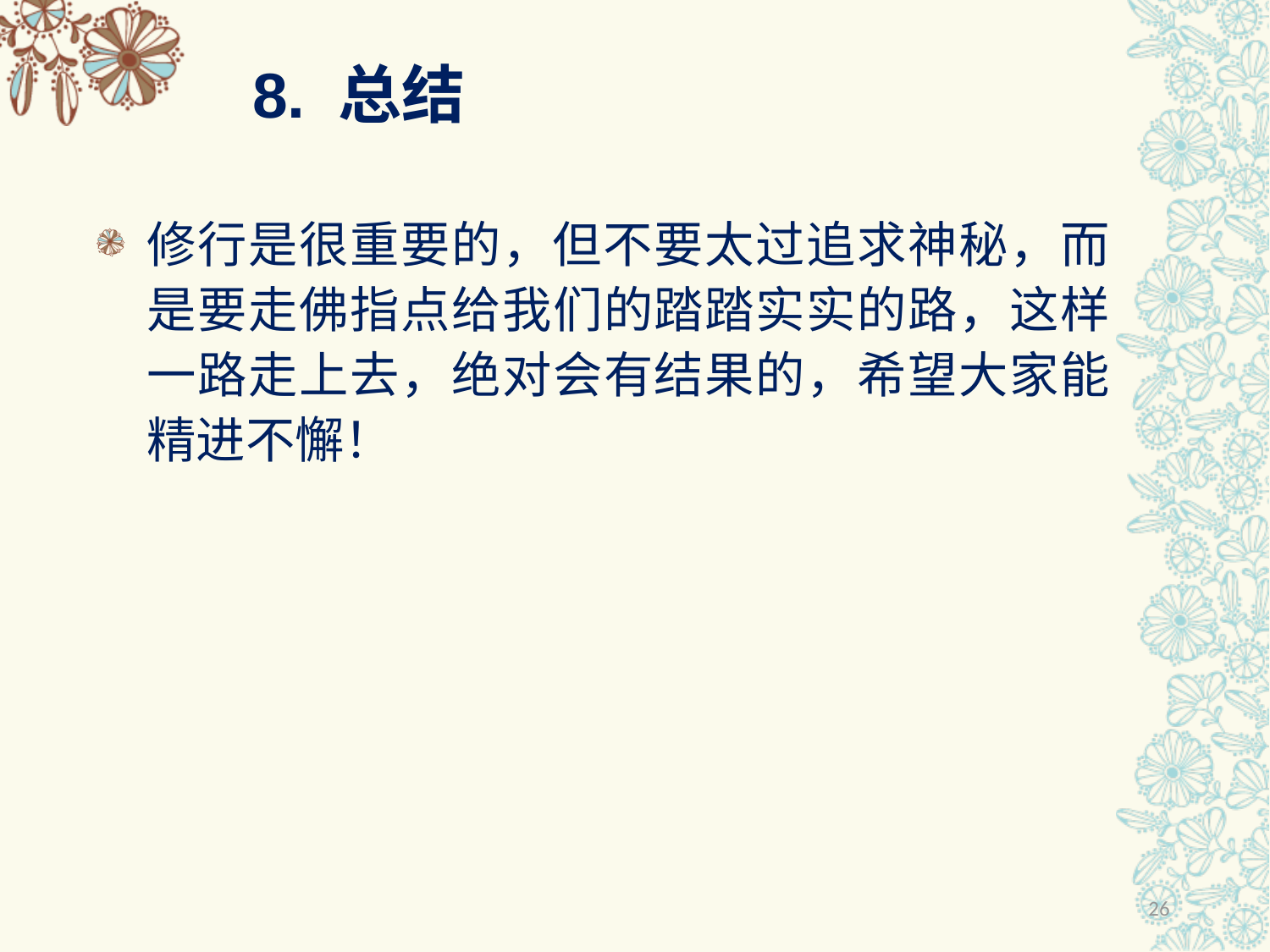

# 8. 总结
修行是很重要的，但不要太过追求神秘，而是要走佛指点给我们的踏踏实实的路，这样一路走上去，绝对会有结果的，希望大家能精进不懈！
26